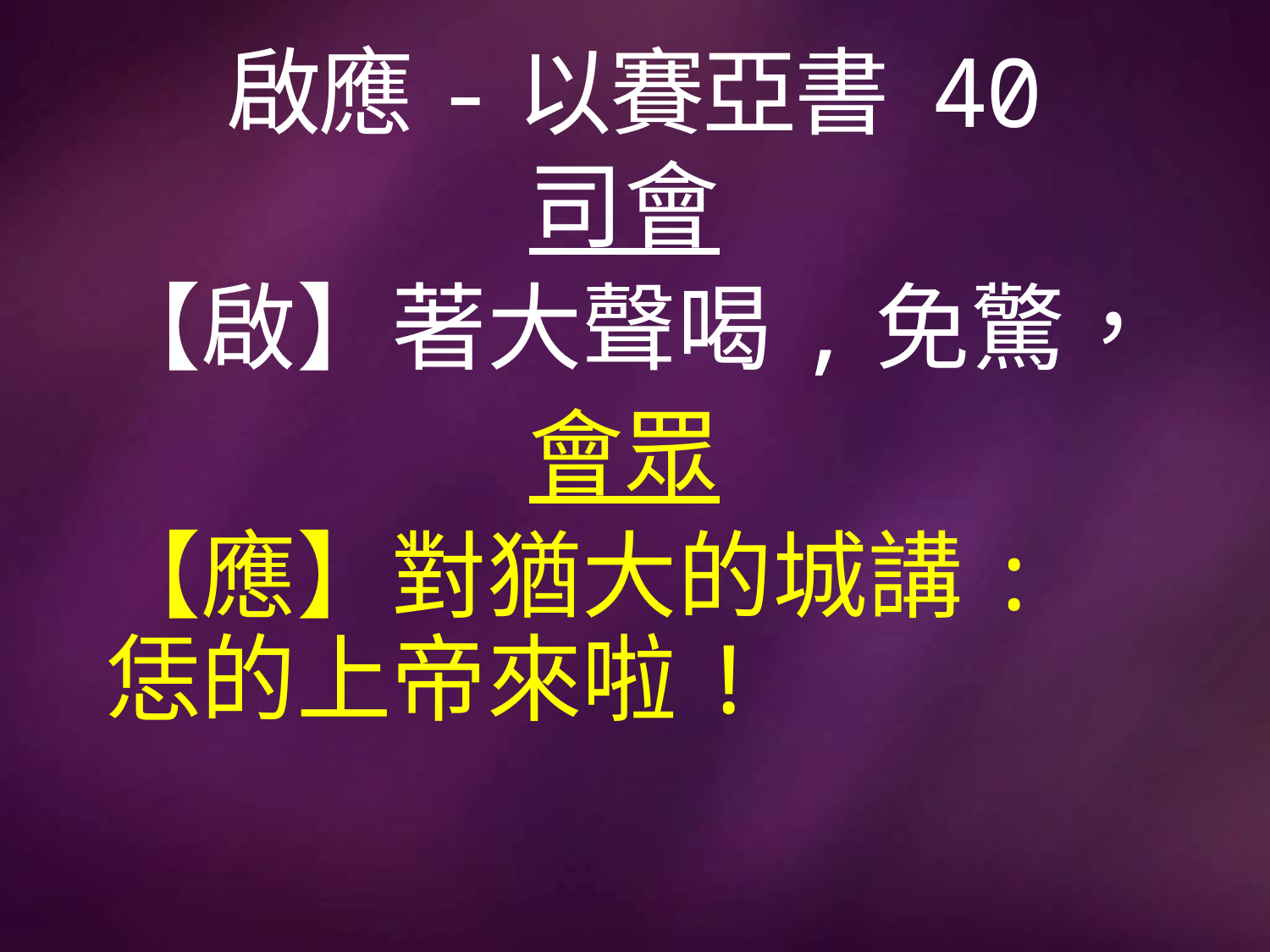

# 啟應-以賽亞書 40
司會
【啟】著大聲喝,免驚，

會眾
【應】對猶大的城講:恁的上帝來啦!